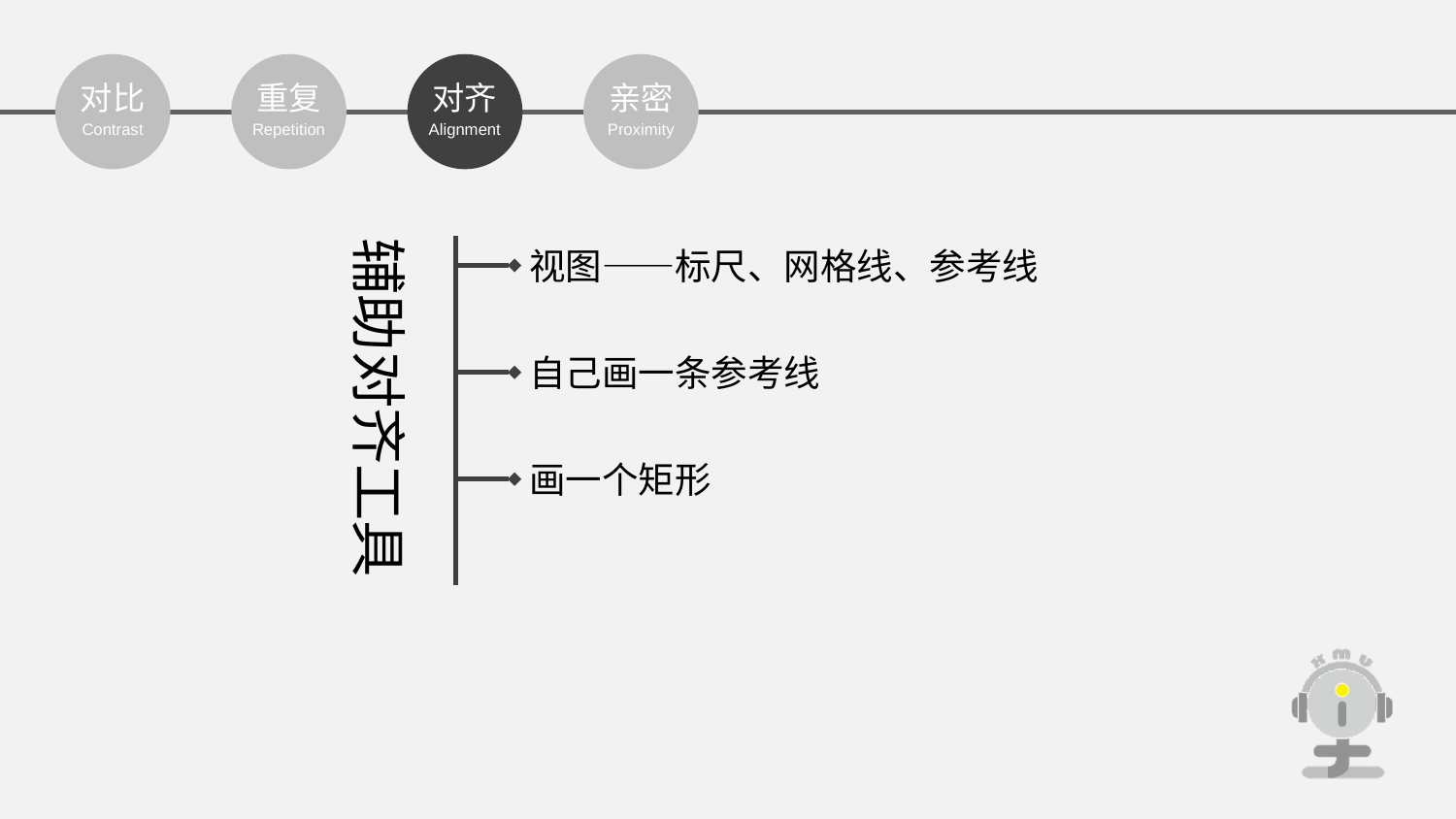

对比
Contrast

对齐
Alignment

亲密
Proximity
重复
Repetition
辅助对齐工具
视图——标尺、网格线、参考线
自己画一条参考线
画一个矩形